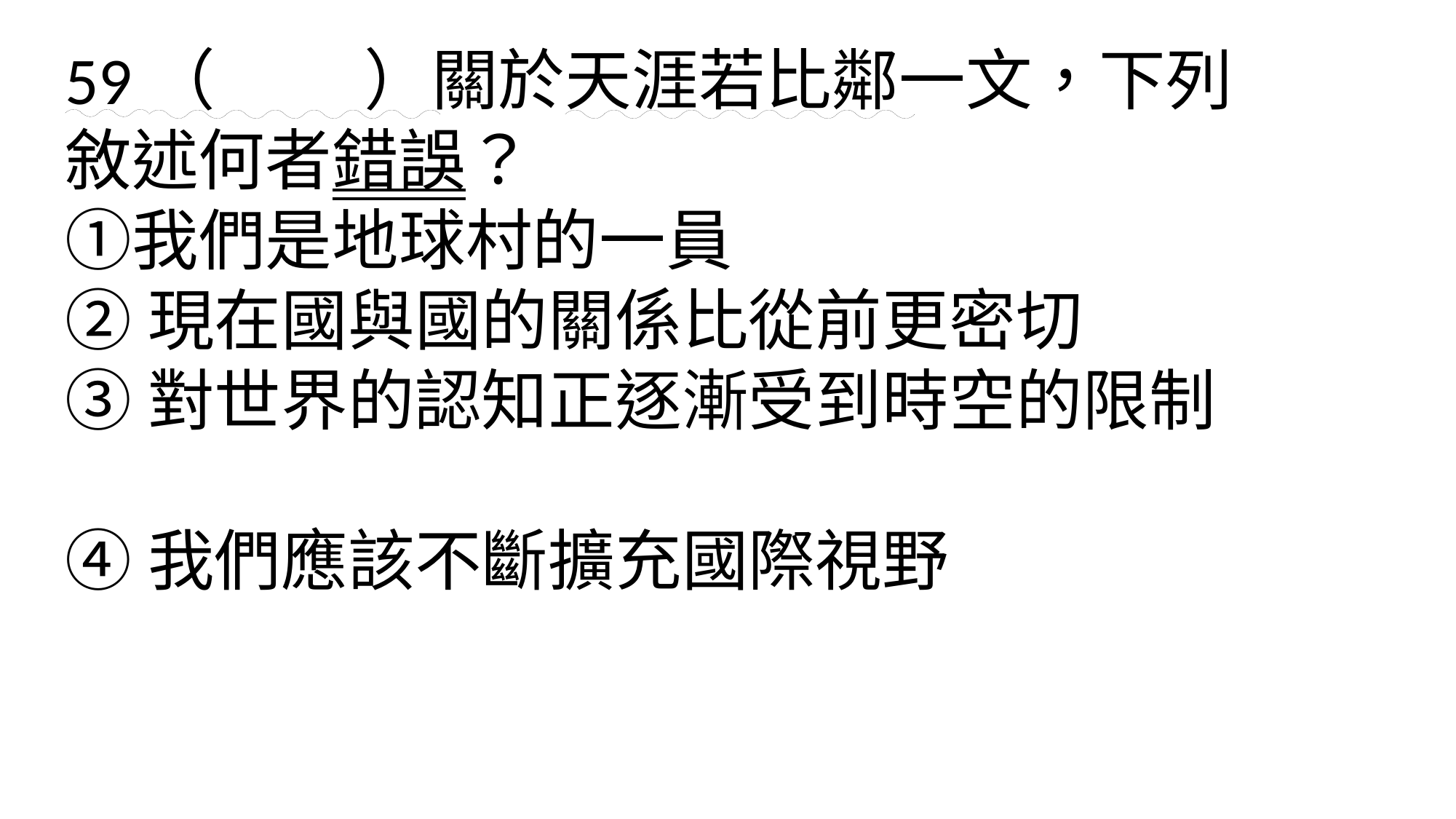

59（          ）關於天涯若比鄰一文，下列敘述何者錯誤？ 　
①我們是地球村的一員
②現在國與國的關係比從前更密切
③對世界的認知正逐漸受到時空的限制
④我們應該不斷擴充國際視野